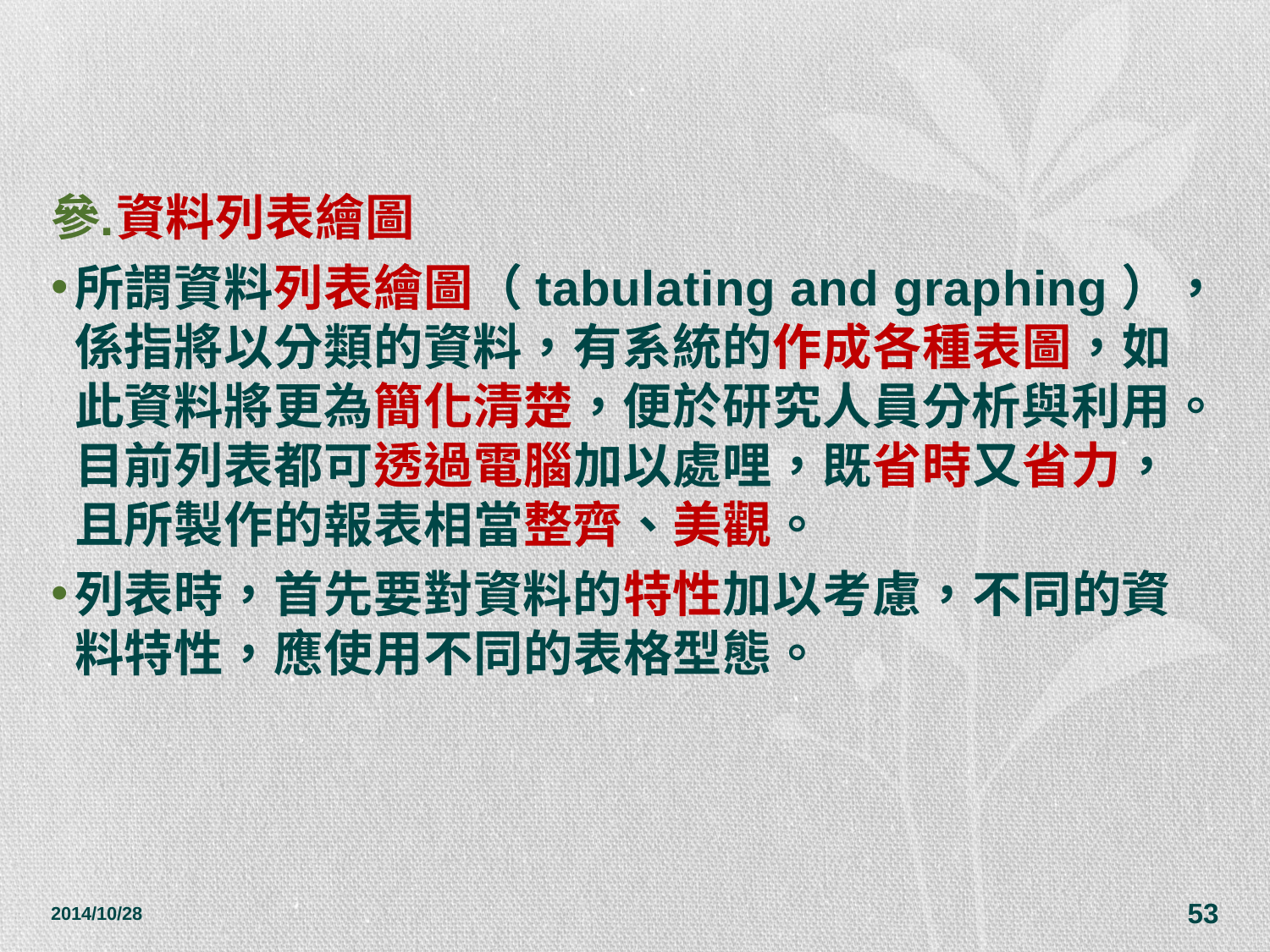

#
資料列表繪圖
所謂資料列表繪圖（tabulating and graphing），係指將以分類的資料，有系統的作成各種表圖，如此資料將更為簡化清楚，便於研究人員分析與利用。目前列表都可透過電腦加以處哩，既省時又省力，且所製作的報表相當整齊、美觀。
列表時，首先要對資料的特性加以考慮，不同的資料特性，應使用不同的表格型態。

2014/10/28
53